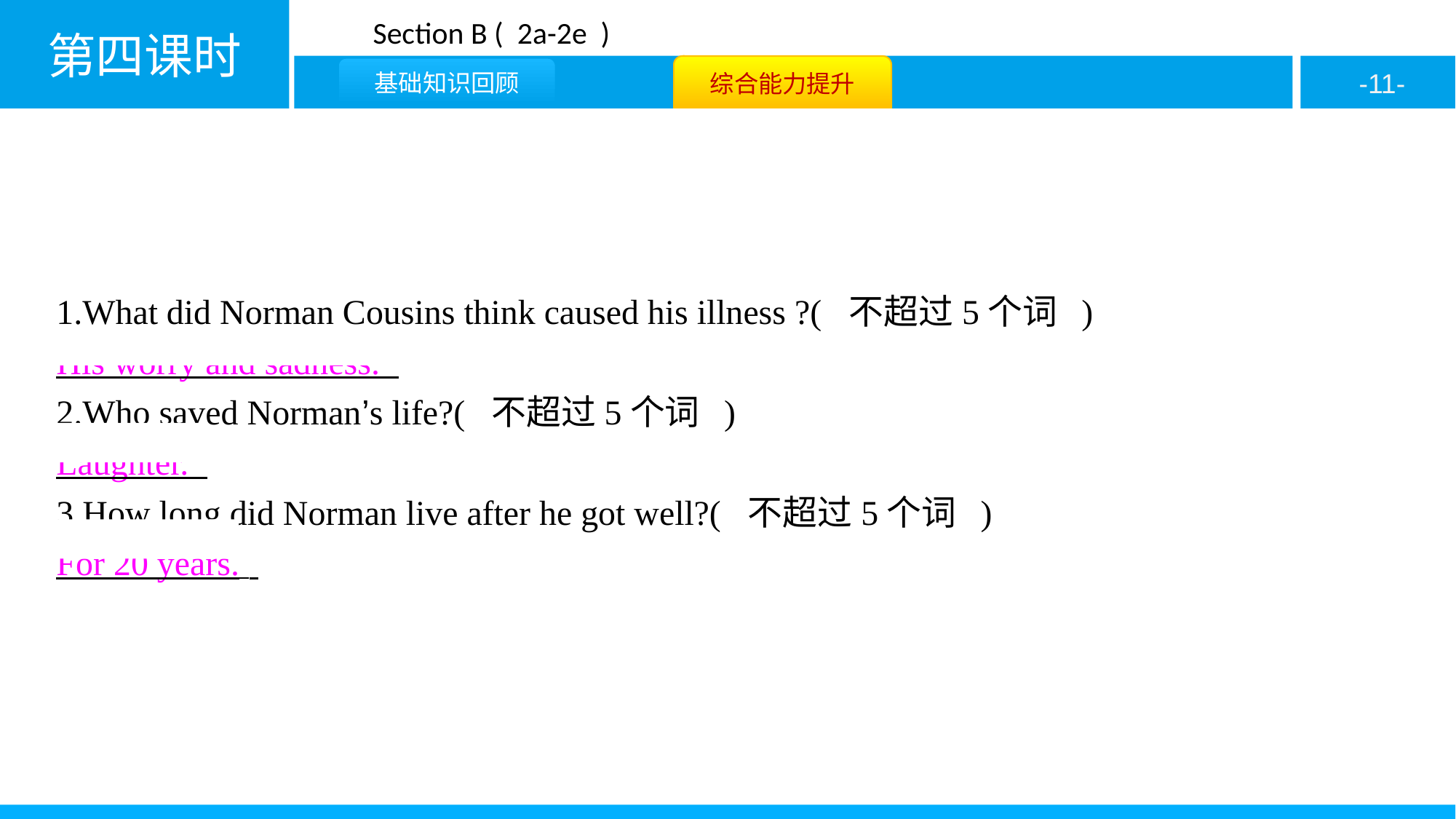

1.What did Norman Cousins think caused his illness ?(  不超过5个词  )
His worry and sadness.
2.Who saved Norman’s life?(  不超过5个词  )
Laughter.
3.How long did Norman live after he got well?(  不超过5个词  )
For 20 years.